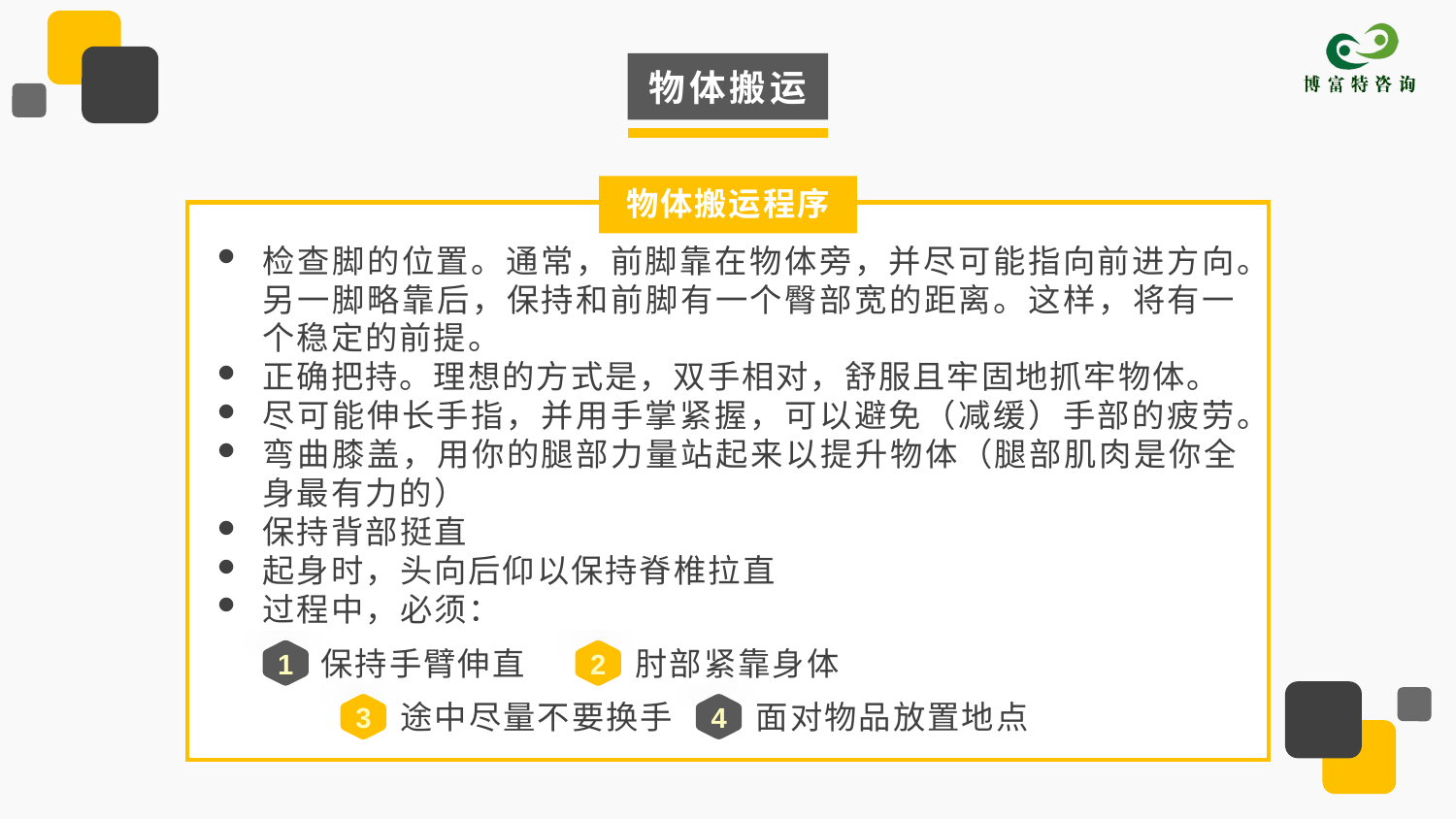

物体搬运

物体搬运程序
检查脚的位置。通常，前脚靠在物体旁，并尽可能指向前进方向。另一脚略靠后，保持和前脚有一个臀部宽的距离。这样，将有一个稳定的前提。
正确把持。理想的方式是，双手相对，舒服且牢固地抓牢物体。
尽可能伸长手指，并用手掌紧握，可以避免（减缓）手部的疲劳。
弯曲膝盖，用你的腿部力量站起来以提升物体（腿部肌肉是你全身最有力的）
保持背部挺直
起身时，头向后仰以保持脊椎拉直
过程中，必须：
保持手臂伸直
1
肘部紧靠身体
2
面对物品放置地点
4
途中尽量不要换手
3